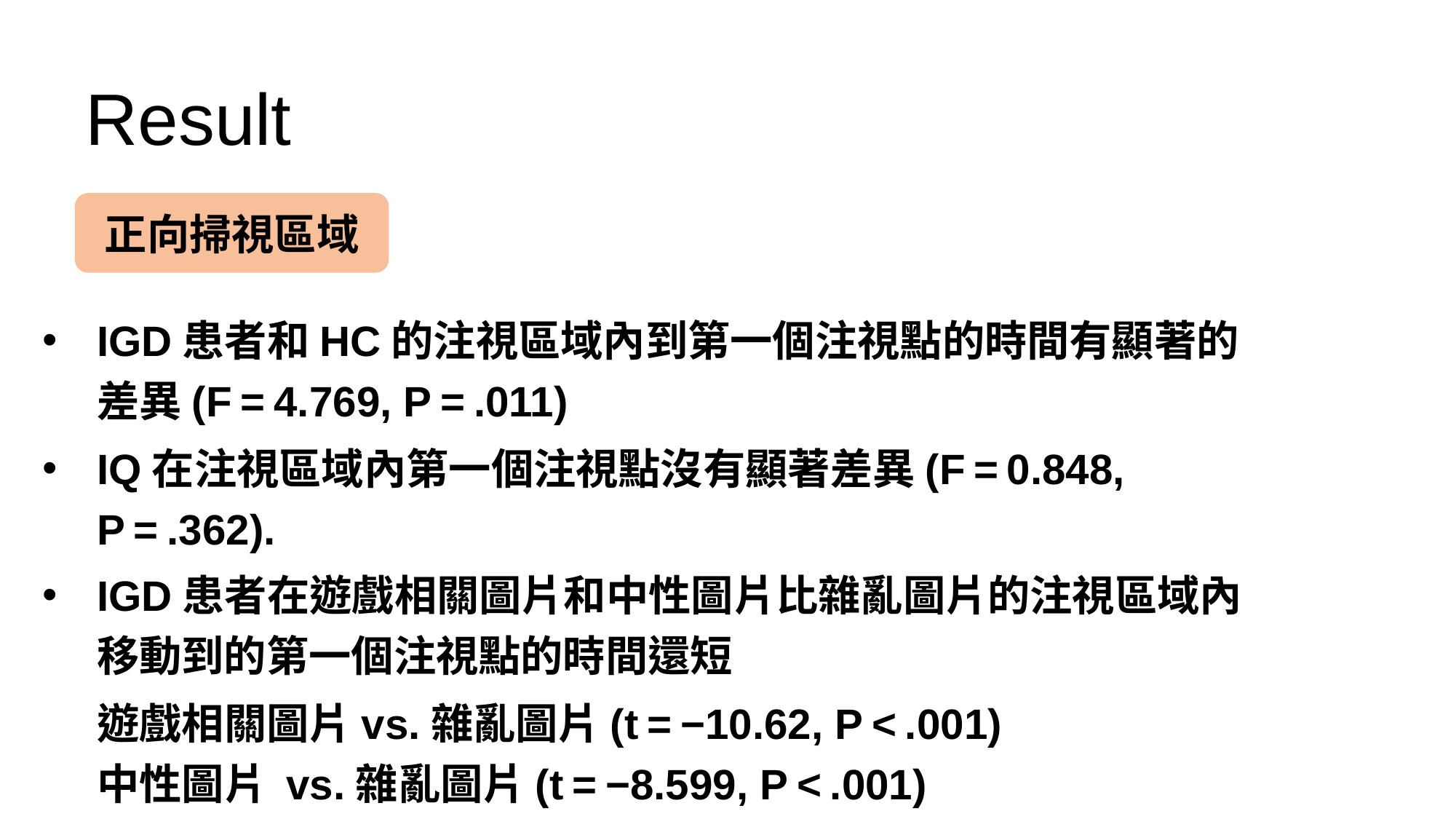

Result
正向掃視區域
IGD患者和HC的注視區域內到第一個注視點的時間有顯著的差異(F = 4.769, P = .011)
IQ在注視區域內第一個注視點沒有顯著差異(F = 0.848, P = .362).
IGD患者在遊戲相關圖片和中性圖片比雜亂圖片的注視區域內移動到的第一個注視點的時間還短
遊戲相關圖片vs.雜亂圖片(t = −10.62, P < .001)
中性圖片 vs.雜亂圖片(t = −8.599, P < .001)